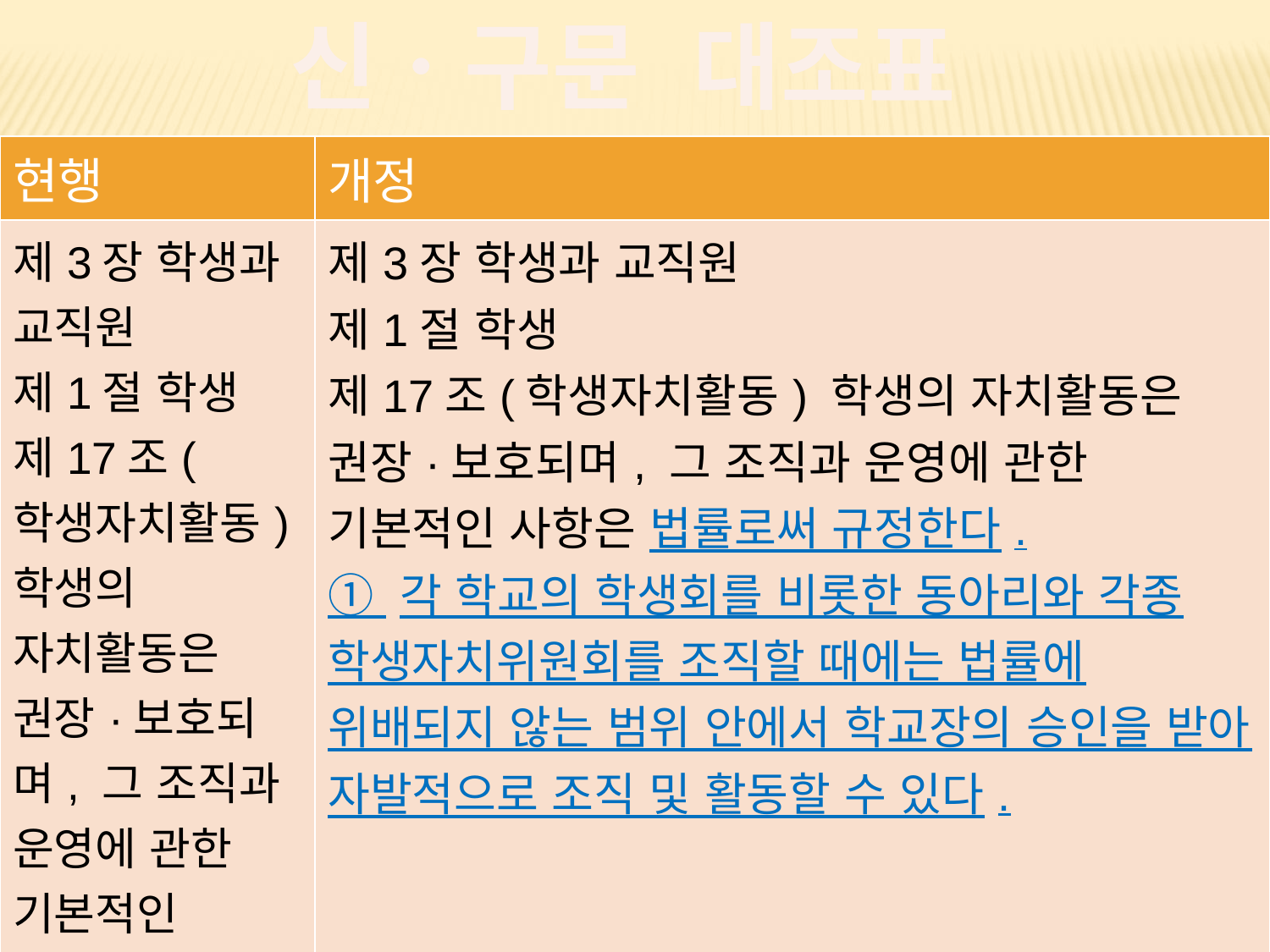

신ㆍ구문  대조표
| 현행 | 개정 |
| --- | --- |
| 제3장 학생과 교직원 제1절 학생 제17조(학생자치활동) 학생의 자치활동은 권장·보호되며, 그 조직과 운영에 관한 기본적인 사항은 학칙으로 정한다. <신설> | 제3장 학생과 교직원 제1절 학생 제17조(학생자치활동) 학생의 자치활동은 권장·보호되며, 그 조직과 운영에 관한 기본적인 사항은 법률로써 규정한다. ① 각 학교의 학생회를 비롯한 동아리와 각종 학생자치위원회를 조직할 때에는 법률에 위배되지 않는 범위 안에서 학교장의 승인을 받아 자발적으로 조직 및 활동할 수 있다. |